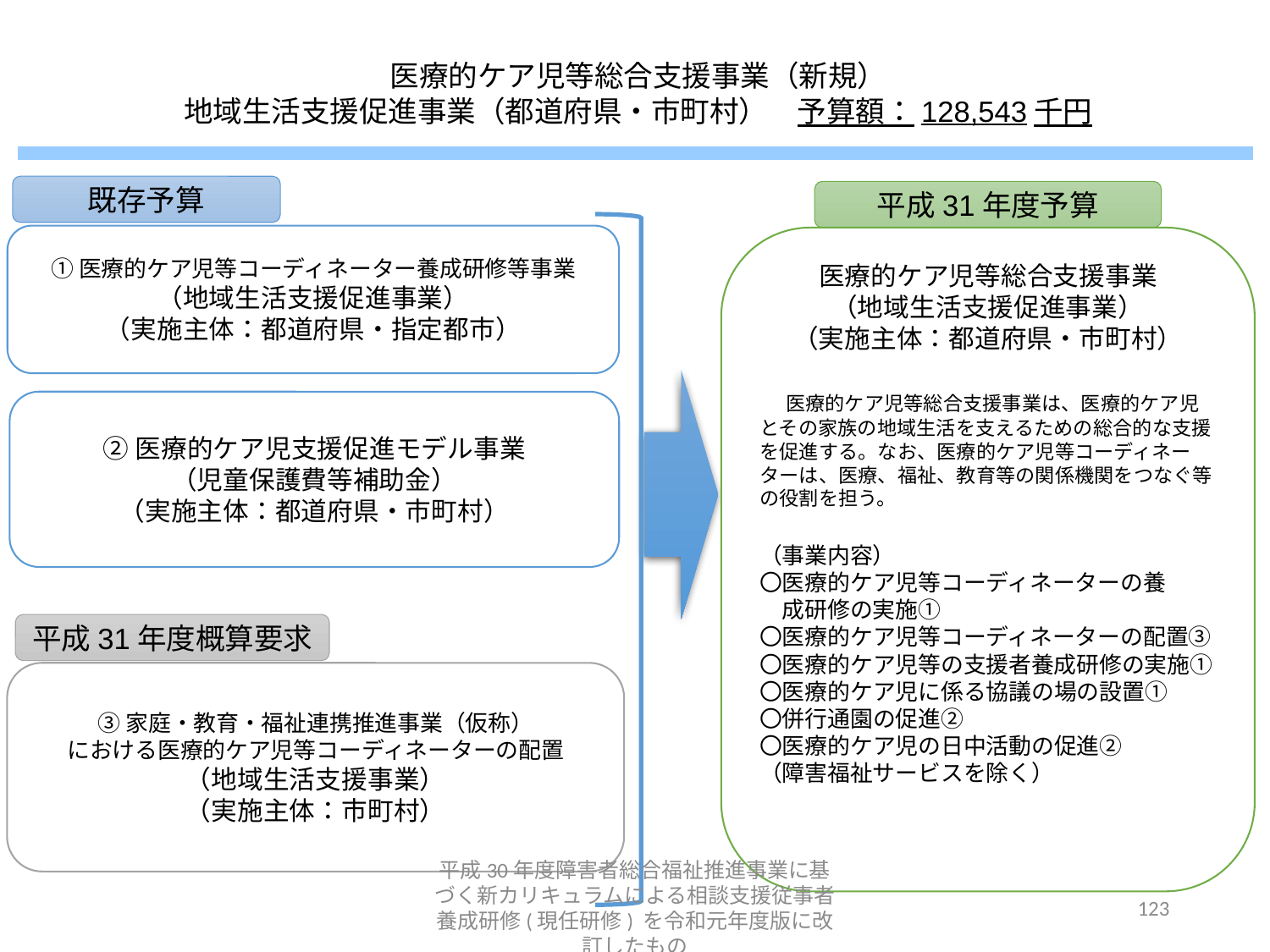

医療的ケア児等総合支援事業（新規）
地域生活支援促進事業（都道府県・市町村）　予算額：128,543千円
既存予算
平成31年度予算

①医療的ケア児等コーディネーター養成研修等事業
（地域生活支援促進事業）
（実施主体：都道府県・指定都市）
医療的ケア児等総合支援事業
（地域生活支援促進事業）
（実施主体：都道府県・市町村）

　医療的ケア児等総合支援事業は、医療的ケア児とその家族の地域生活を支えるための総合的な支援を促進する。なお、医療的ケア児等コーディネーターは、医療、福祉、教育等の関係機関をつなぐ等の役割を担う。

（事業内容）
〇医療的ケア児等コーディネーターの養
　成研修の実施①
〇医療的ケア児等コーディネーターの配置③
〇医療的ケア児等の支援者養成研修の実施①
〇医療的ケア児に係る協議の場の設置①
〇併行通園の促進②
〇医療的ケア児の日中活動の促進②
（障害福祉サービスを除く）

②医療的ケア児支援促進モデル事業
（児童保護費等補助金）
（実施主体：都道府県・市町村）

平成31年度概算要求
③家庭・教育・福祉連携推進事業（仮称）
における医療的ケア児等コーディネーターの配置
（地域生活支援事業）
（実施主体：市町村）
平成30年度障害者総合福祉推進事業に基づく新カリキュラムによる相談支援従事者養成研修(現任研修) を令和元年度版に改訂したもの
123